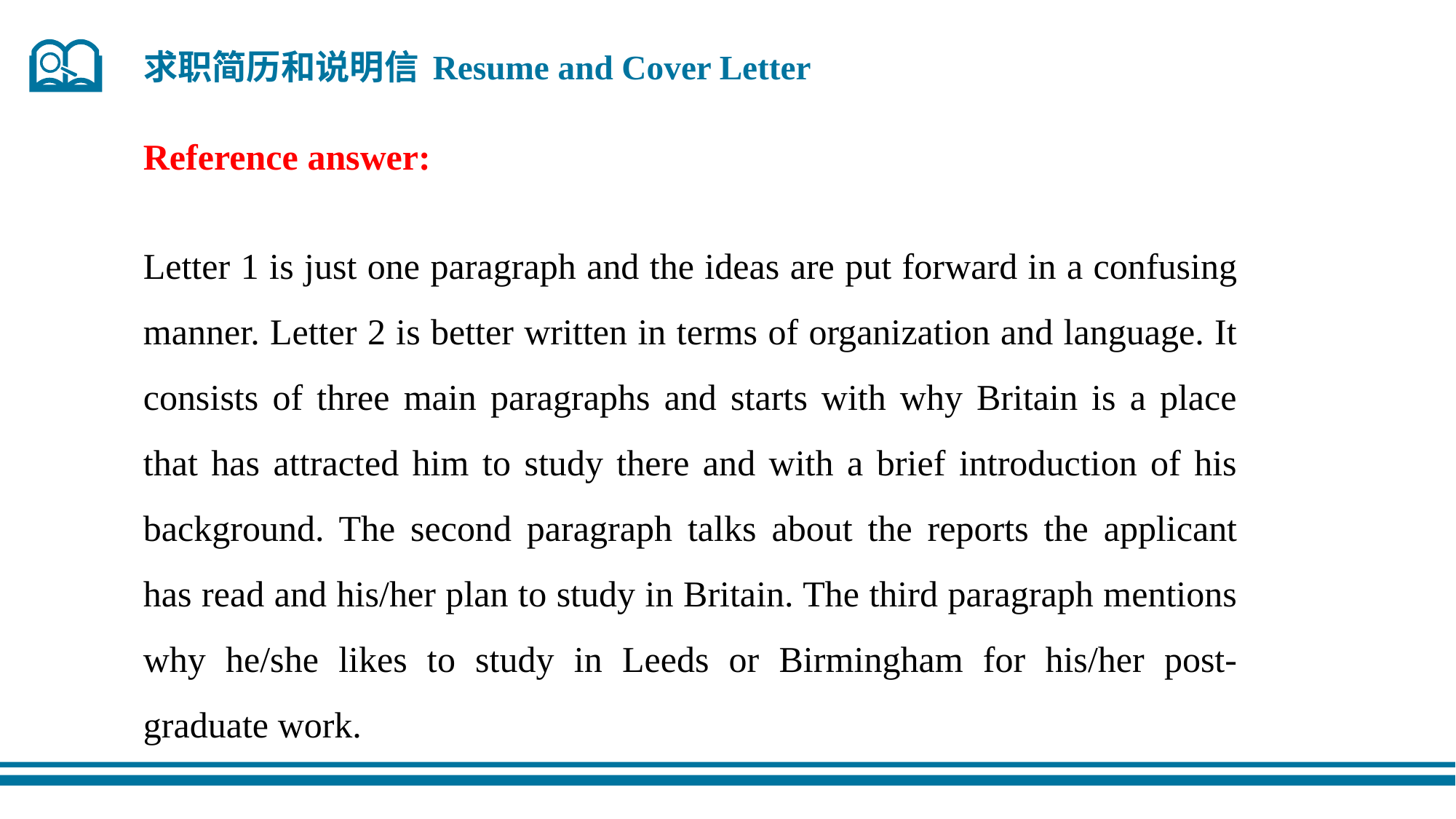

求职简历和说明信 Resume and Cover Letter
Reference answer:

Letter 1 is just one paragraph and the ideas are put forward in a confusing manner. Letter 2 is better written in terms of organization and language. It consists of three main paragraphs and starts with why Britain is a place that has attracted him to study there and with a brief introduction of his background. The second paragraph talks about the reports the applicant has read and his/her plan to study in Britain. The third paragraph mentions why he/she likes to study in Leeds or Birmingham for his/her post-graduate work.